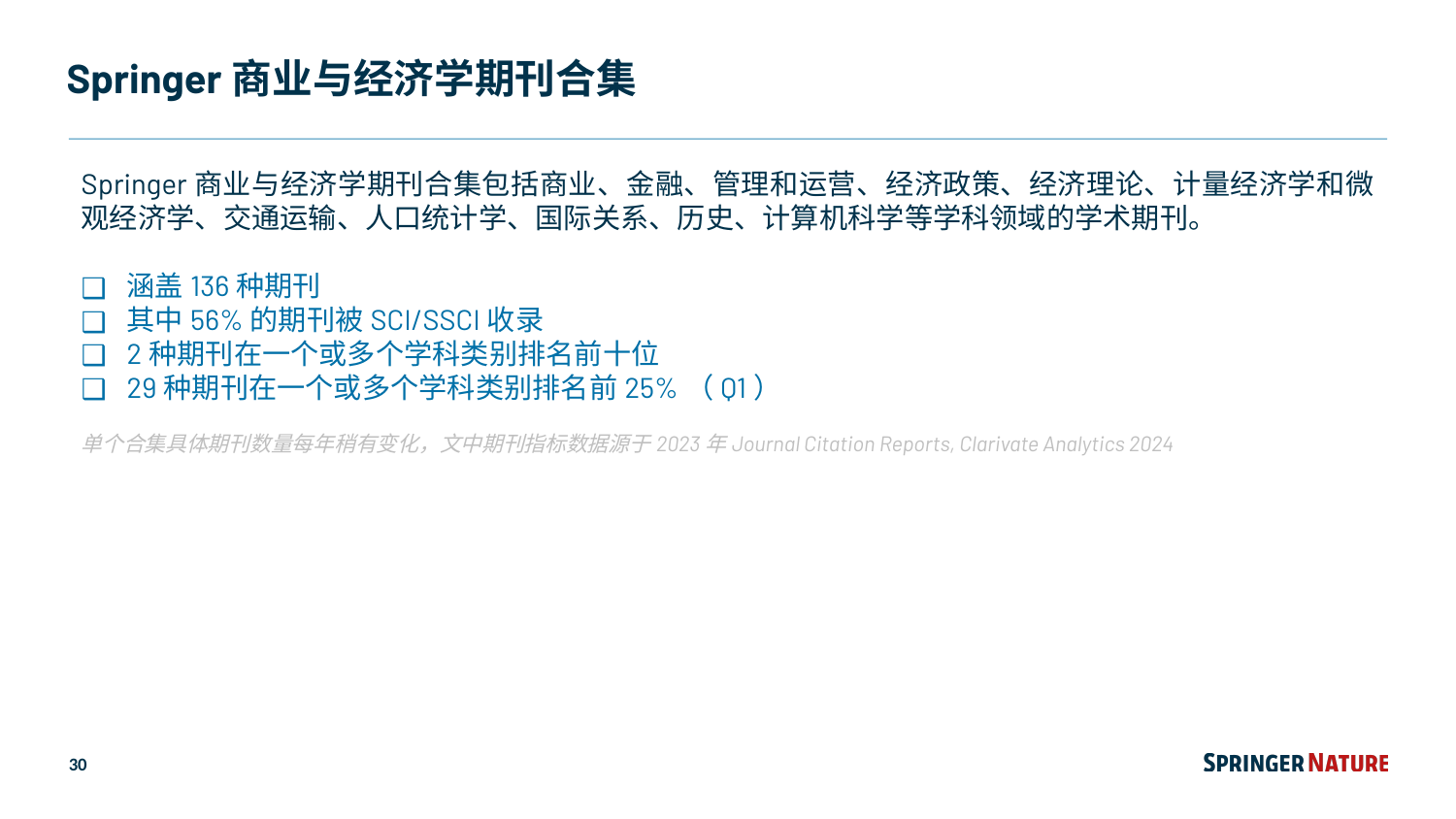

# Springer商业与经济学期刊合集
Springer商业与经济学期刊合集包括商业、金融、管理和运营、经济政策、经济理论、计量经济学和微观经济学、交通运输、人口统计学、国际关系、历史、计算机科学等学科领域的学术期刊。

涵盖136种期刊
其中56%的期刊被SCI/SSCI收录
2种期刊在一个或多个学科类别排名前十位
29种期刊在一个或多个学科类别排名前25%（Q1）

单个合集具体期刊数量每年稍有变化，文中期刊指标数据源于2023年Journal Citation Reports, Clarivate Analytics 2024